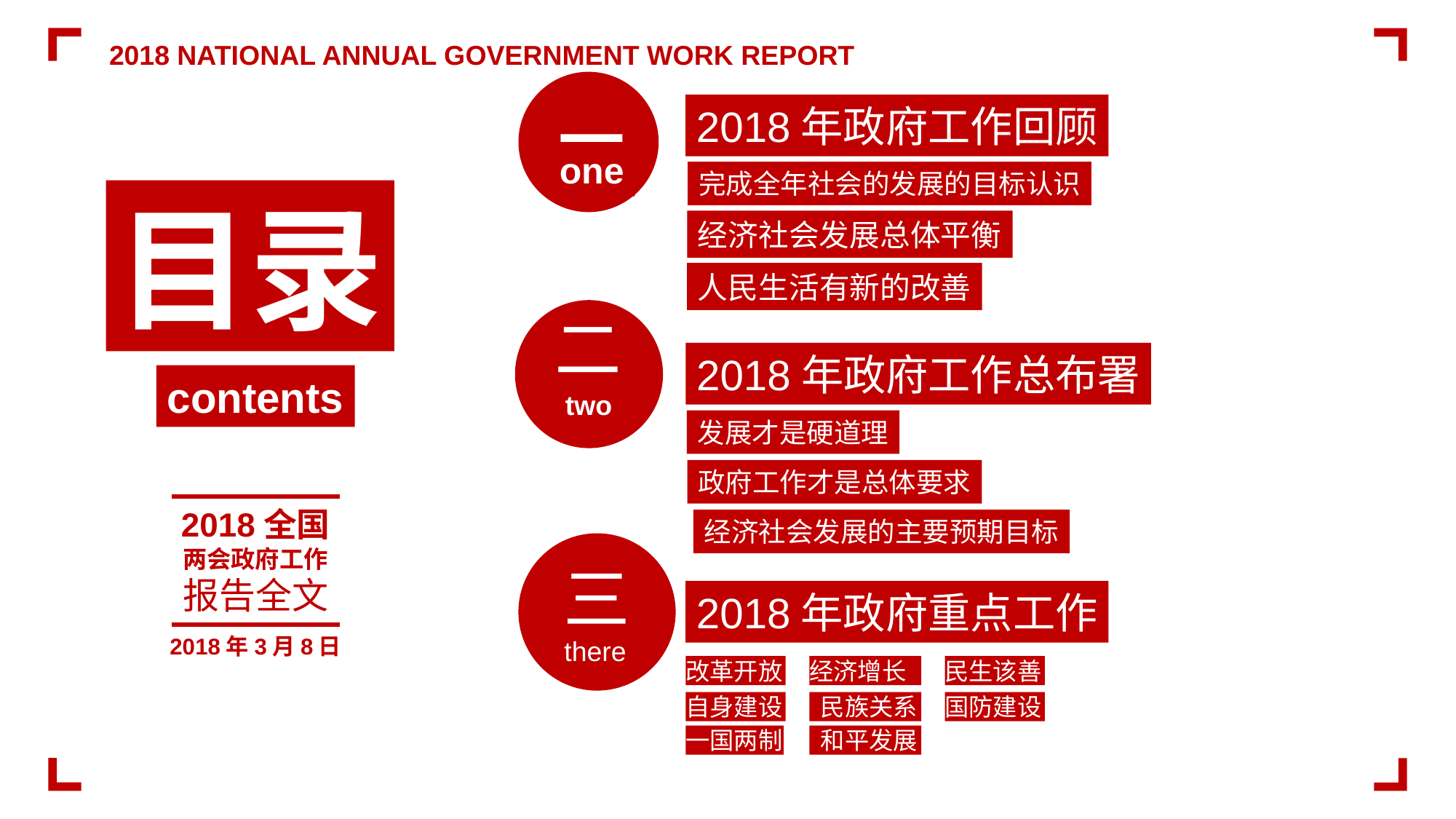

2018 NATIONAL ANNUAL GOVERNMENT WORK REPORT

一
2018年政府工作回顾
one
完成全年社会的发展的目标认识
目录
contents
经济社会发展总体平衡
人民生活有新的改善

二
two
2018年政府工作总布署
发展才是硬道理
政府工作才是总体要求
2018全国
两会政府工作
报告全文
2018年3月8日
经济社会发展的主要预期目标

三
there
2018年政府重点工作
改革开放
自身建设
一国两制
经济增长
 民族关系
 和平发展
民生该善
国防建设
名